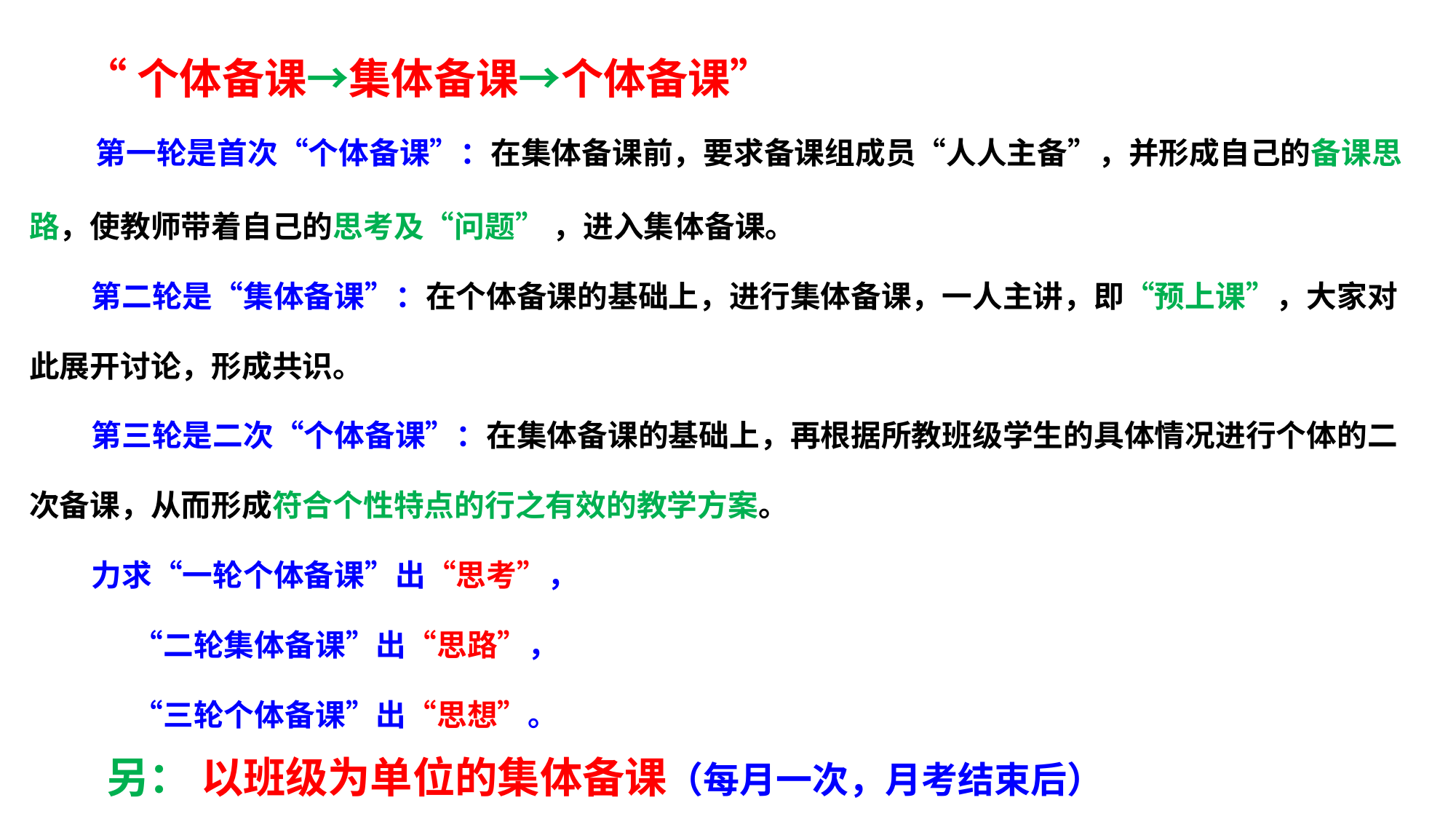

# “个体备课→集体备课→个体备课” 第一轮是首次“个体备课”：在集体备课前，要求备课组成员“人人主备”，并形成自己的备课思路，使教师带着自己的思考及“问题” ，进入集体备课。 第二轮是“集体备课”：在个体备课的基础上，进行集体备课，一人主讲，即“预上课”，大家对此展开讨论，形成共识。 第三轮是二次“个体备课”：在集体备课的基础上，再根据所教班级学生的具体情况进行个体的二次备课，从而形成符合个性特点的行之有效的教学方案。 力求“一轮个体备课”出“思考”， “二轮集体备课”出“思路”， “三轮个体备课”出“思想”。 另： 以班级为单位的集体备课（每月一次，月考结束后）